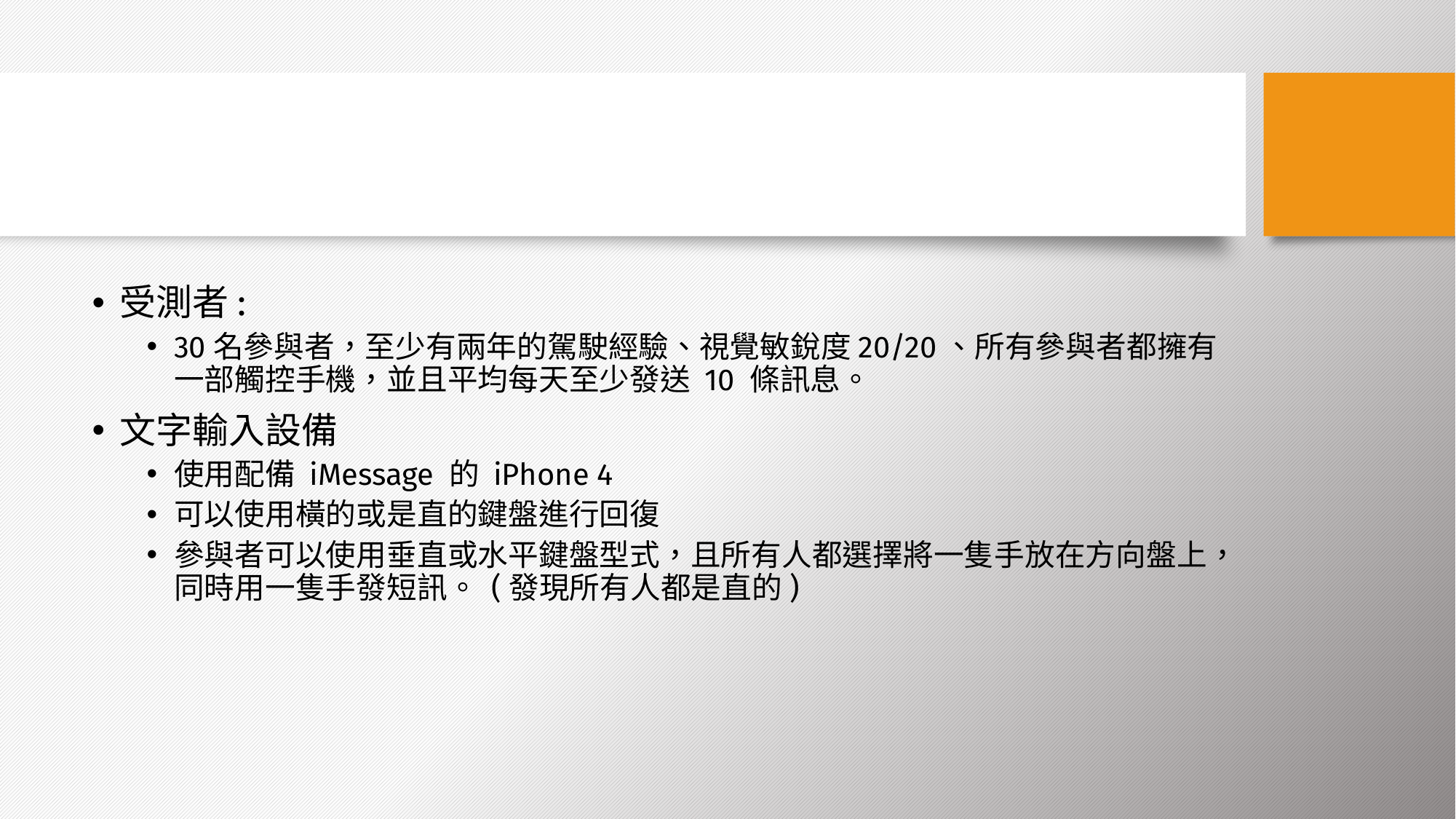

#
受測者:
30名參與者，至少有兩年的駕駛經驗、視覺敏銳度20/20、所有參與者都擁有一部觸控手機，並且平均每天至少發送 10 條訊息。
文字輸入設備
使用配備 iMessage 的 iPhone 4
可以使用橫的或是直的鍵盤進行回復
參與者可以使用垂直或水平鍵盤型式，且所有人都選擇將一隻手放在方向盤上，同時用一隻手發短訊。 (發現所有人都是直的)